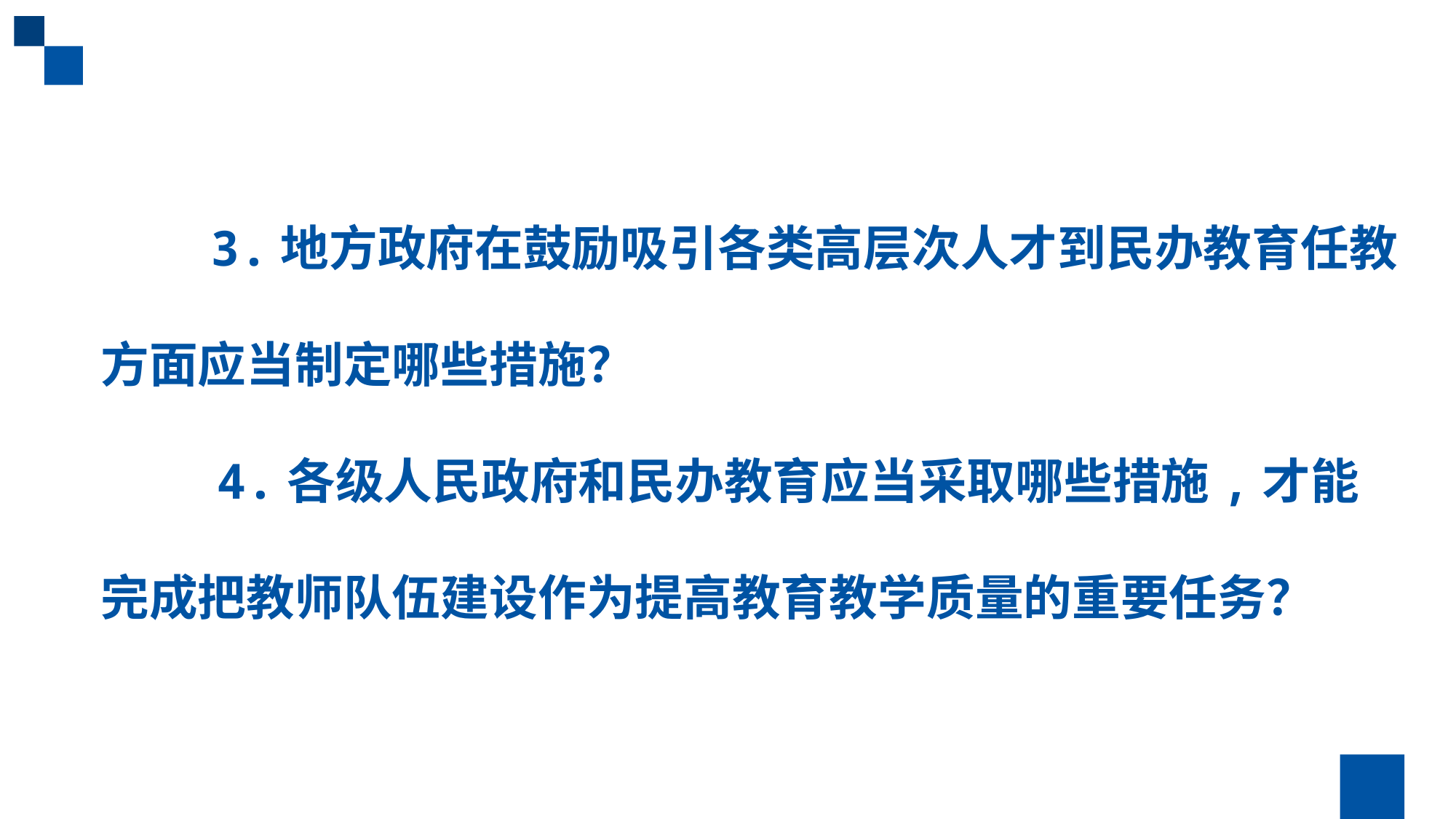

3.地方政府在鼓励吸引各类高层次人才到民办教育任教方面应当制定哪些措施？
    4.各级人民政府和民办教育应当采取哪些措施,才能完成把教师队伍建设作为提高教育教学质量的重要任务？

58